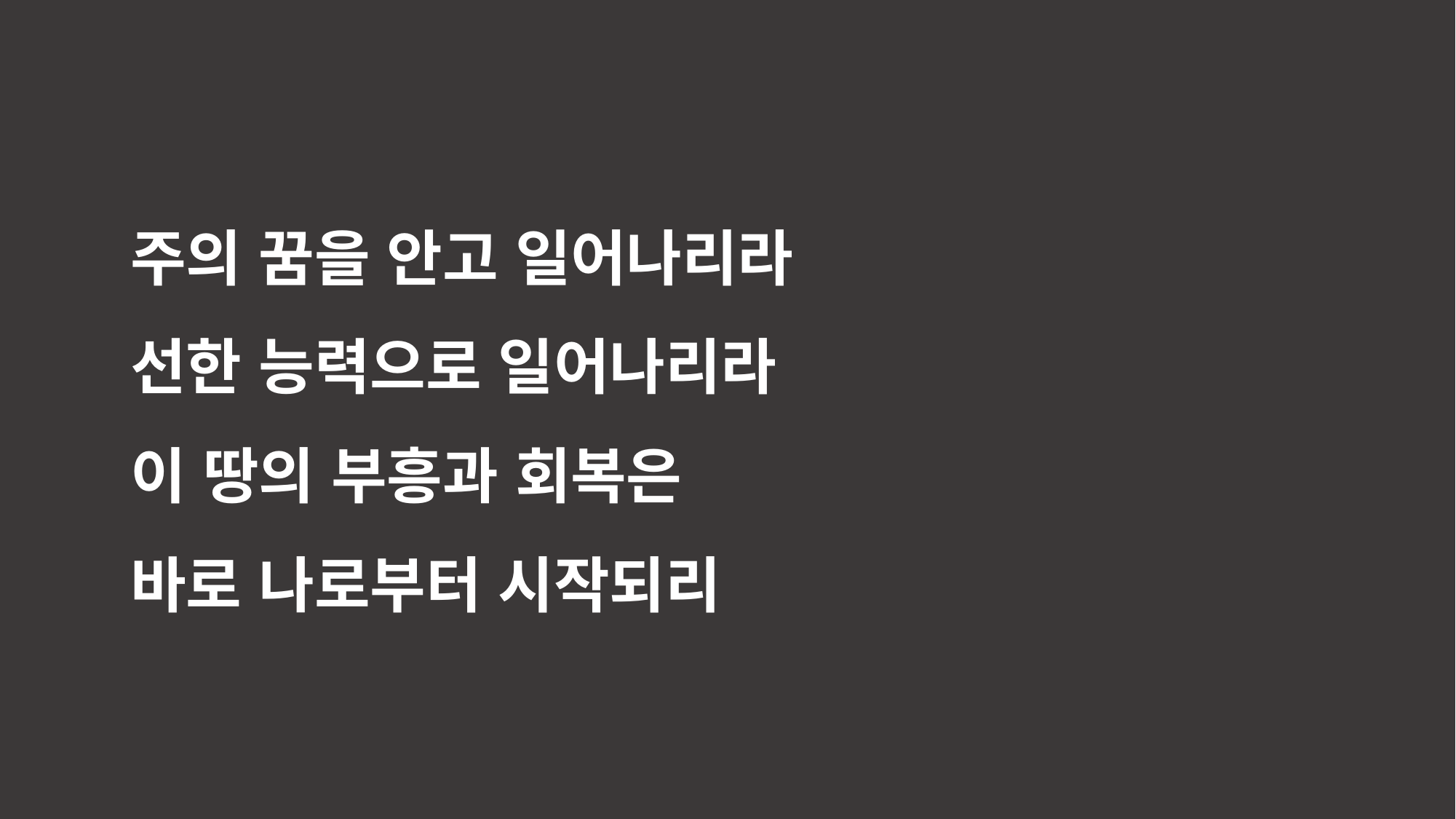

주의 꿈을 안고 일어나리라
선한 능력으로 일어나리라
이 땅의 부흥과 회복은
바로 나로부터 시작되리